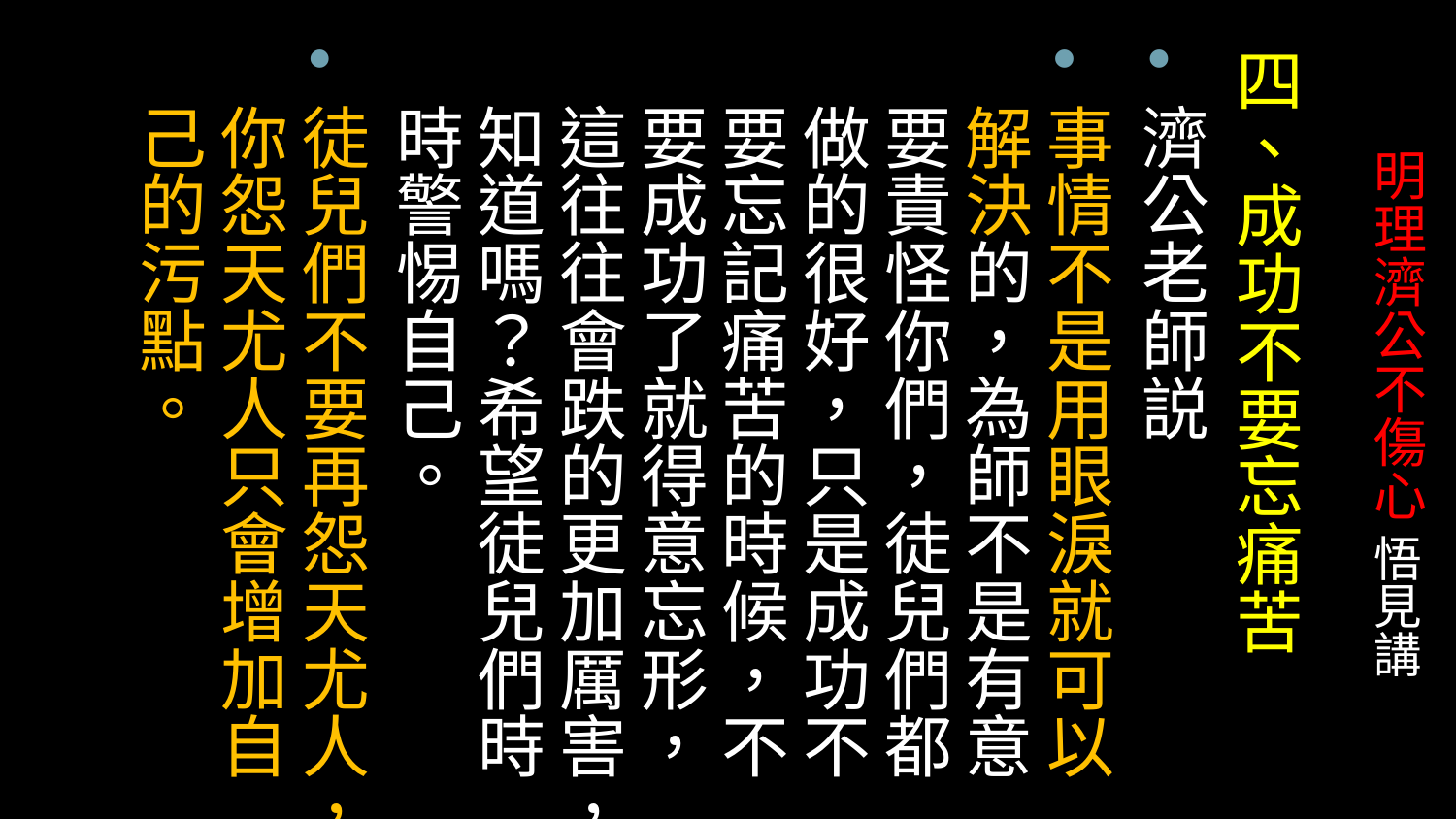

四、成功不要忘痛苦
濟公老師説
事情不是用眼淚就可以解決的，為師不是有意要責怪你們，徒兒們都做的很好，只是成功不要忘記痛苦的時候，不要成功了就得意忘形，這往往會跌的更加厲害，知道嗎？希望徒兒們時時警惕自己。
徒兒們不要再怨天尤人，你怨天尤人只會增加自己的污點。

# 明理濟公不傷心 悟見講